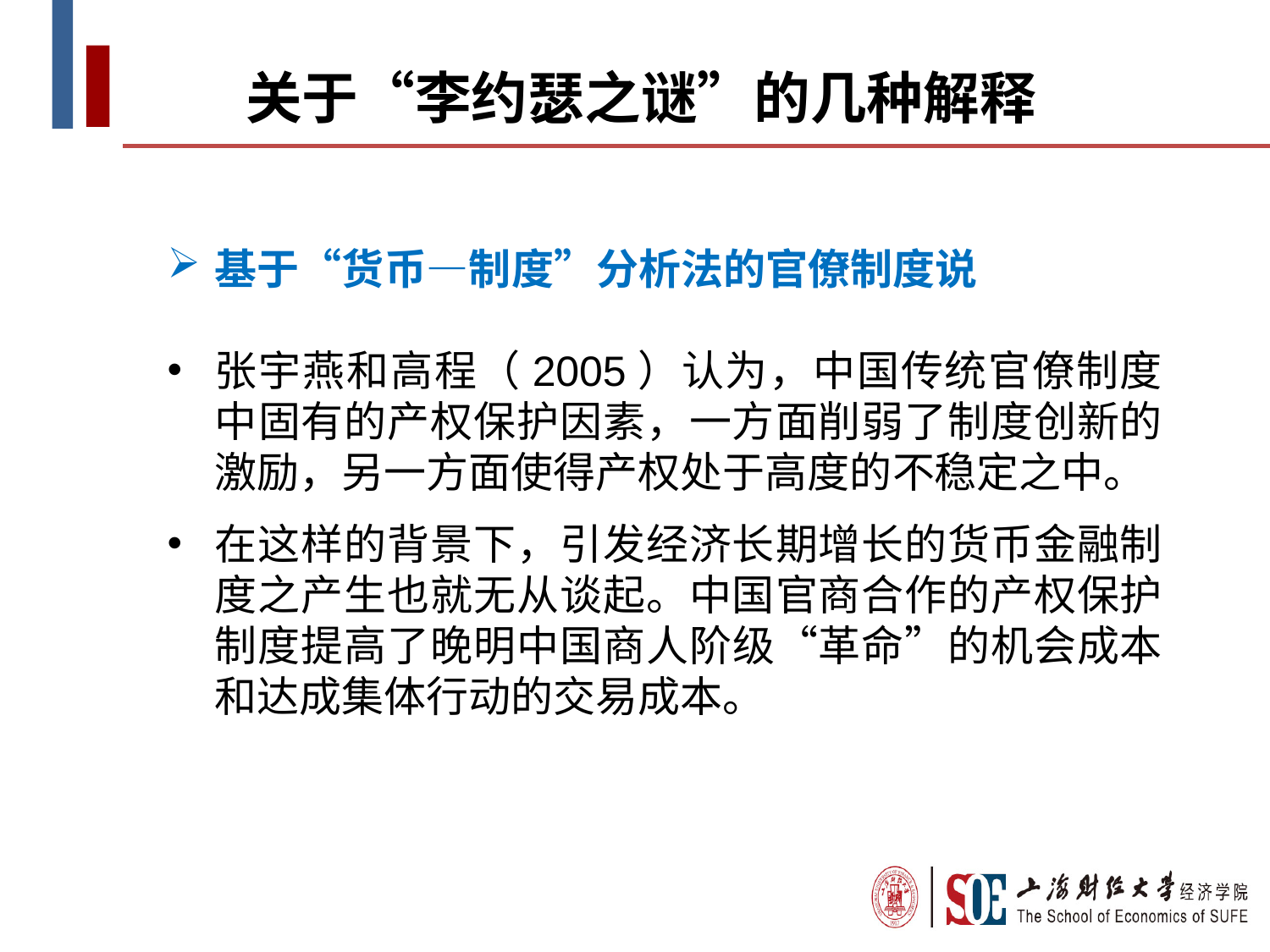

关于“李约瑟之谜”的几种解释
基于“货币—制度”分析法的官僚制度说

张宇燕和高程（2005）认为，中国传统官僚制度中固有的产权保护因素，一方面削弱了制度创新的激励，另一方面使得产权处于高度的不稳定之中。
在这样的背景下，引发经济长期增长的货币金融制度之产生也就无从谈起。中国官商合作的产权保护制度提高了晚明中国商人阶级“革命”的机会成本和达成集体行动的交易成本。